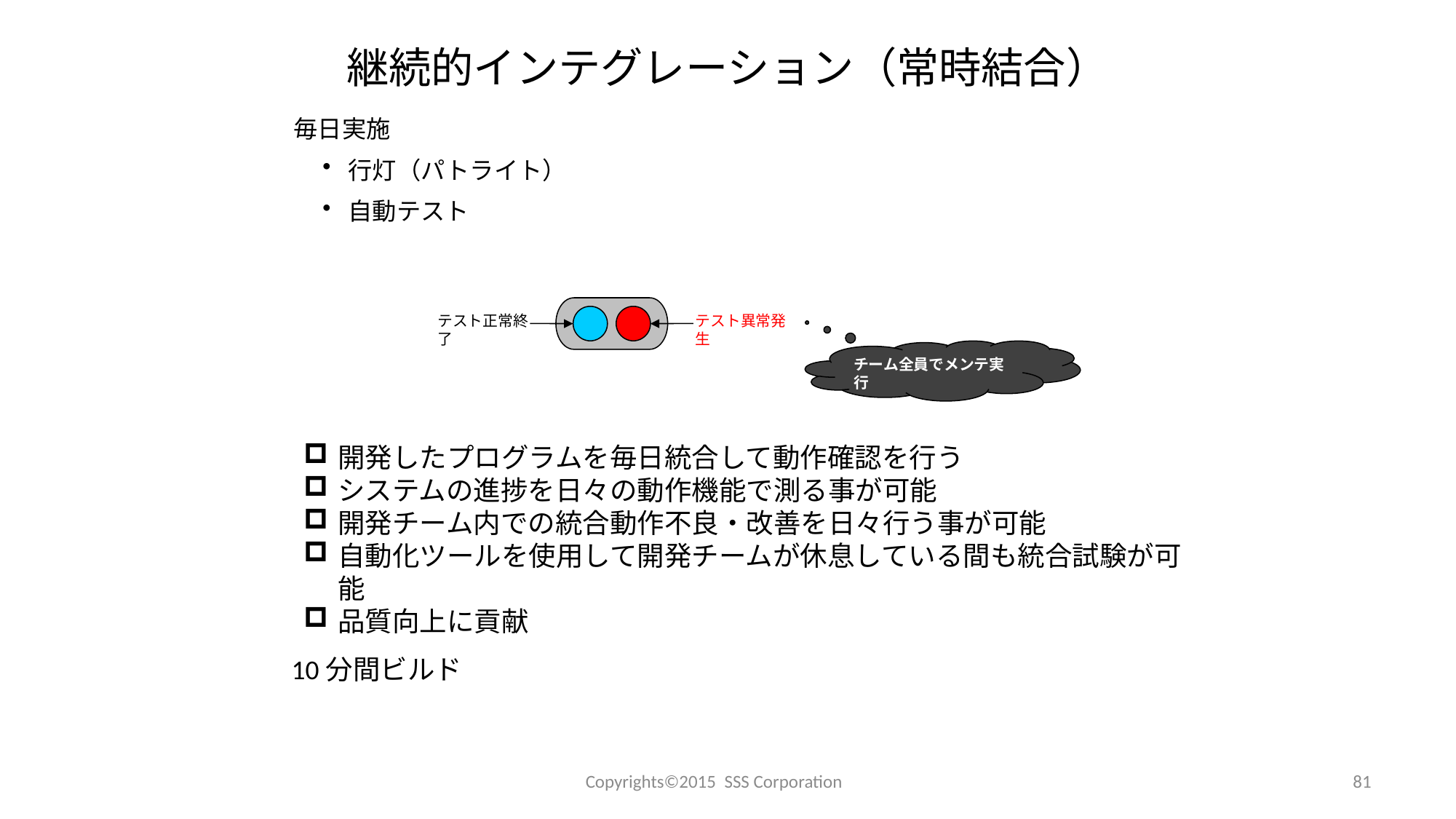

# 継続的インテグレーション（常時結合）
毎日実施
行灯（パトライト）
自動テスト

テスト正常終了
テスト異常発生

チーム全員でメンテ実行
開発したプログラムを毎日統合して動作確認を行う
システムの進捗を日々の動作機能で測る事が可能
開発チーム内での統合動作不良・改善を日々行う事が可能
自動化ツールを使用して開発チームが休息している間も統合試験が可能
品質向上に貢献
10分間ビルド
Copyrights©2015  SSS Corporation
81